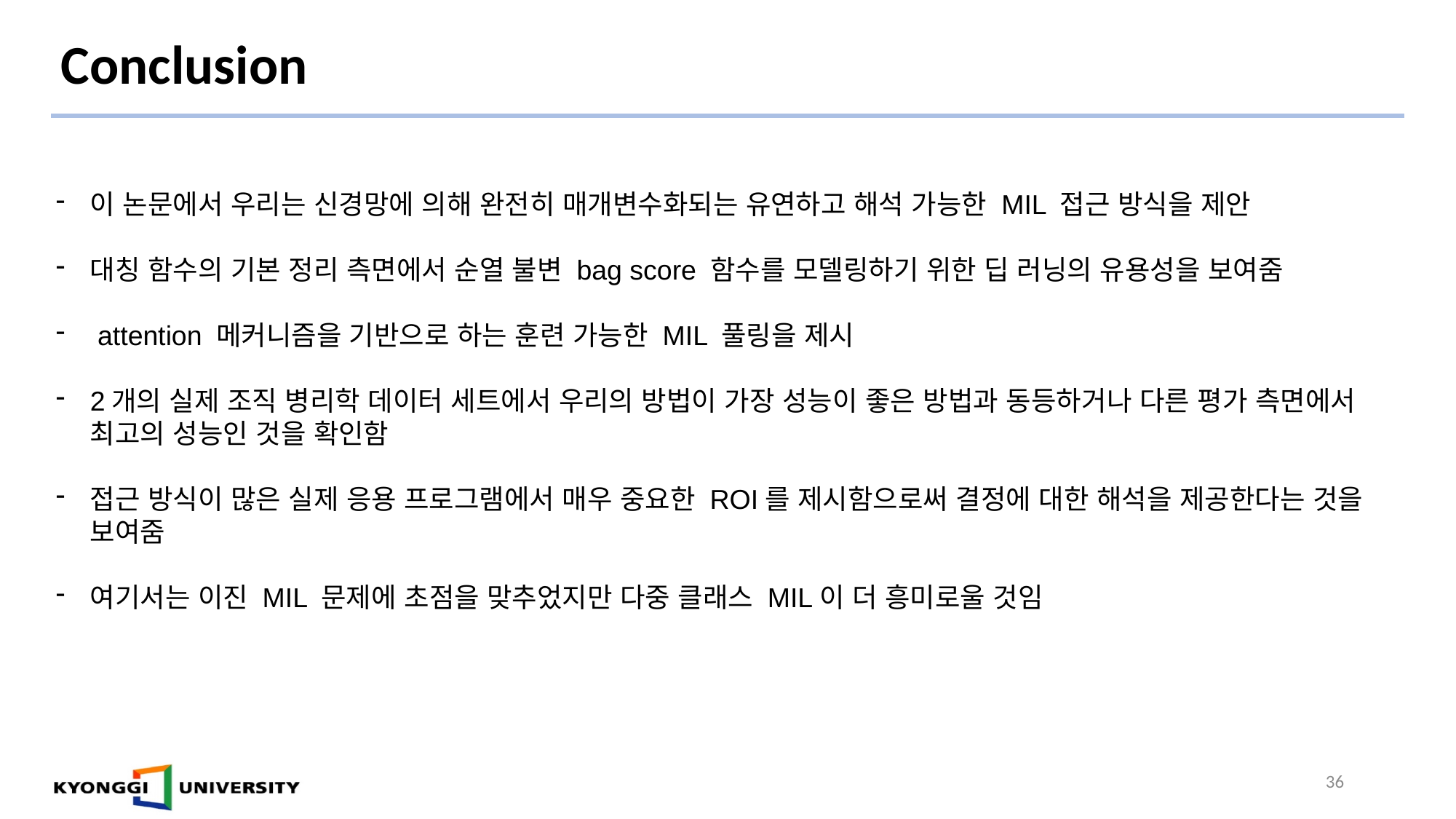

# Conclusion

이 논문에서 우리는 신경망에 의해 완전히 매개변수화되는 유연하고 해석 가능한 MIL 접근 방식을 제안

대칭 함수의 기본 정리 측면에서 순열 불변 bag score 함수를 모델링하기 위한 딥 러닝의 유용성을 보여줌

 attention 메커니즘을 기반으로 하는 훈련 가능한 MIL 풀링을 제시

2개의 실제 조직 병리학 데이터 세트에서 우리의 방법이 가장 성능이 좋은 방법과 동등하거나 다른 평가 측면에서 최고의 성능인 것을 확인함

접근 방식이 많은 실제 응용 프로그램에서 매우 중요한 ROI를 제시함으로써 결정에 대한 해석을 제공한다는 것을 보여줌

여기서는 이진 MIL 문제에 초점을 맞추었지만 다중 클래스 MIL이 더 흥미로울 것임
36